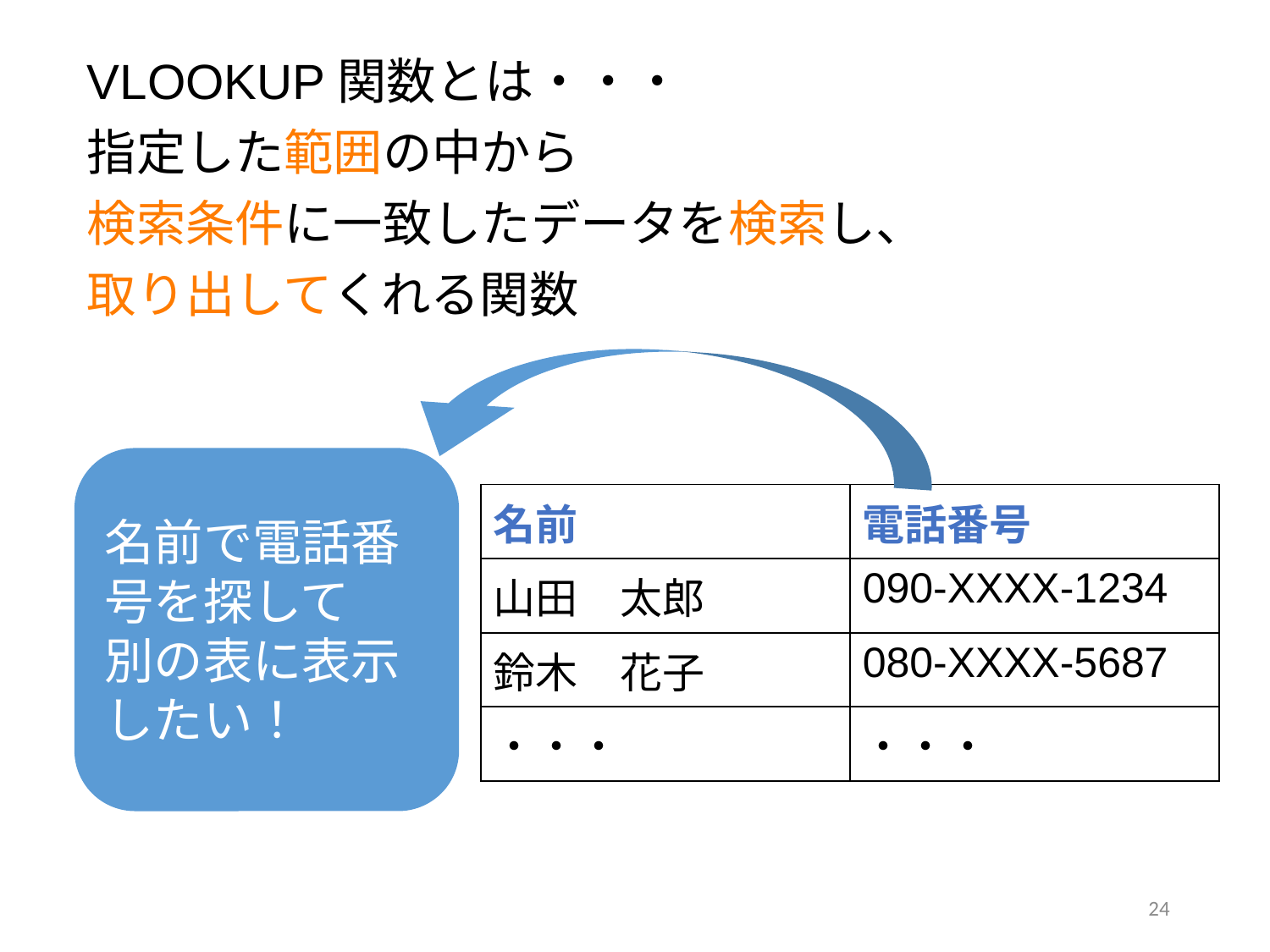

VLOOKUP関数とは・・・
指定した範囲の中から
検索条件に一致したデータを検索し、
取り出してくれる関数

名前で電話番号を探して
別の表に表示したい！
| 名前 | 電話番号 |
| --- | --- |
| 山田　太郎 | 090-XXXX-1234 |
| 鈴木　花子 | 080-XXXX-5687 |
| ・・・ | ・・・ |
24